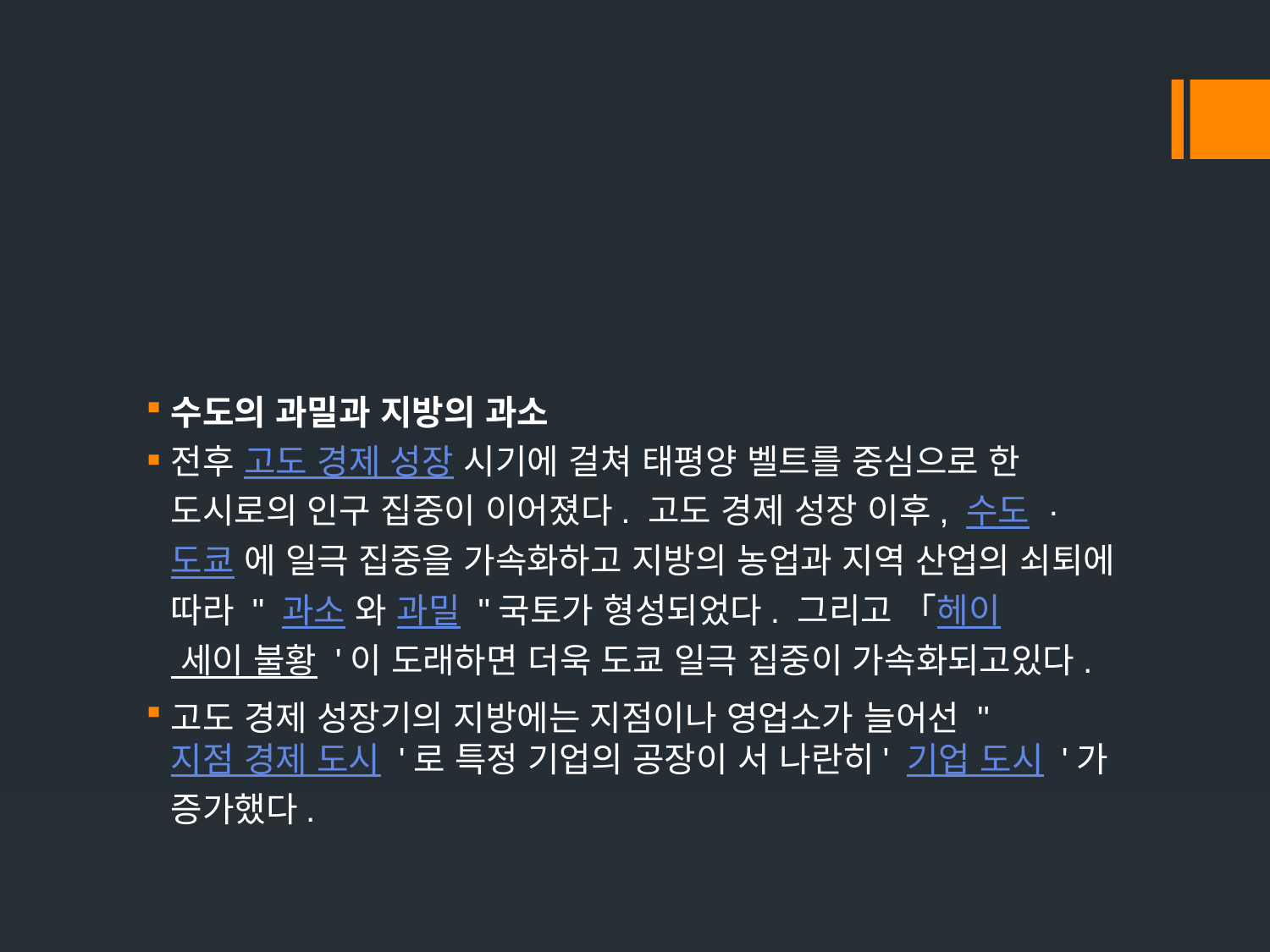

#
수도의 과밀과 지방의 과소
전후 고도 경제 성장 시기에 걸쳐 태평양 벨트를 중심으로 한 도시로의 인구 집중이 이어졌다. 고도 경제 성장 이후, 수도 · 도쿄 에 일극 집중을 가속화하고 지방의 농업과 지역 산업의 쇠퇴에 따라 " 과소 와 과밀 "국토가 형성되었다. 그리고 「헤이 세이 불황 '이 도래하면 더욱 도쿄 일극 집중이 가속화되고있다.
고도 경제 성장기의 지방에는 지점이나 영업소가 늘어선 " 지점 경제 도시 '로 특정 기업의 공장이 서 나란히' 기업 도시 '가 증가했다.